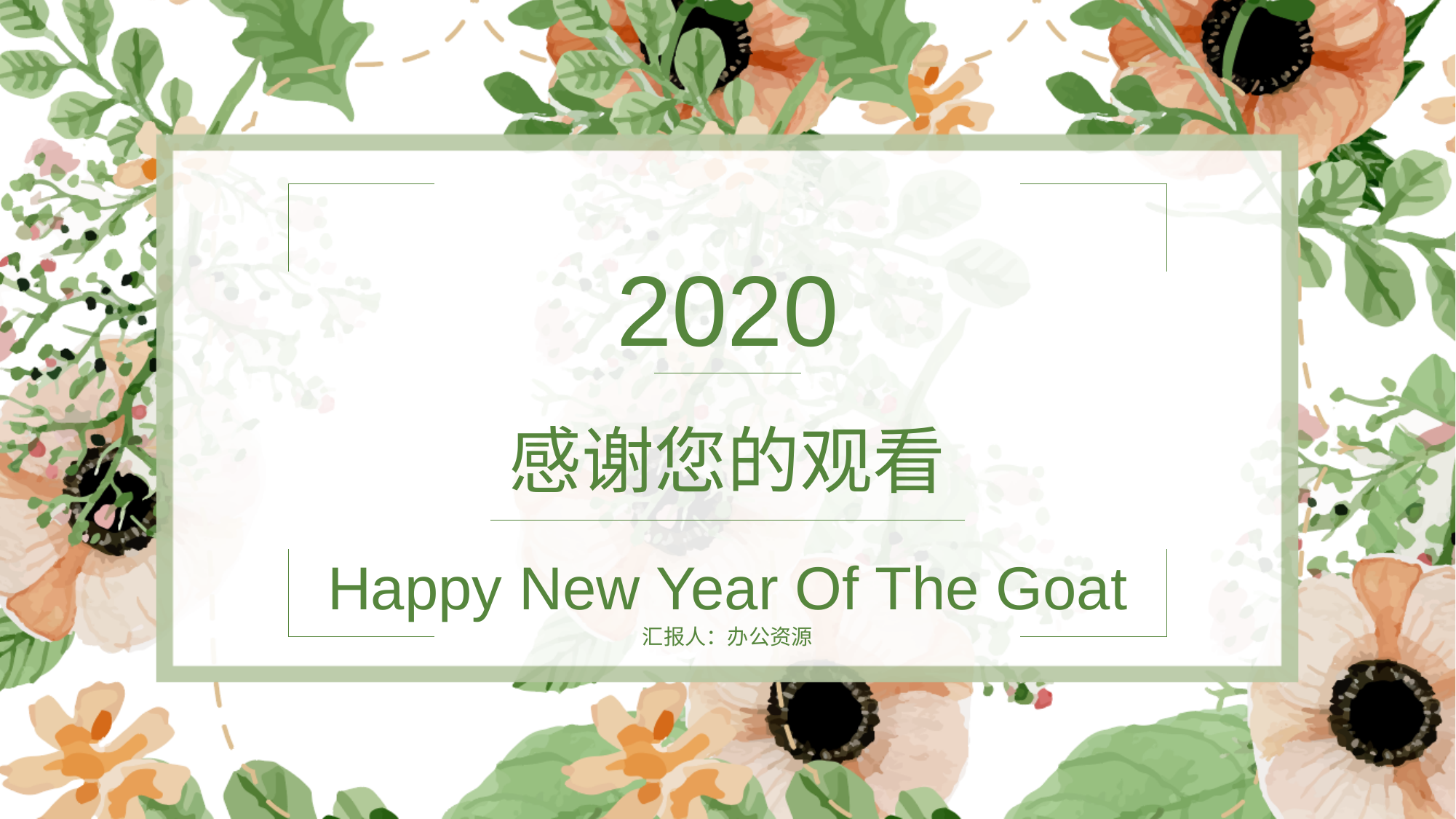

2020
感谢您的观看
Happy New Year Of The Goat
汇报人：办公资源